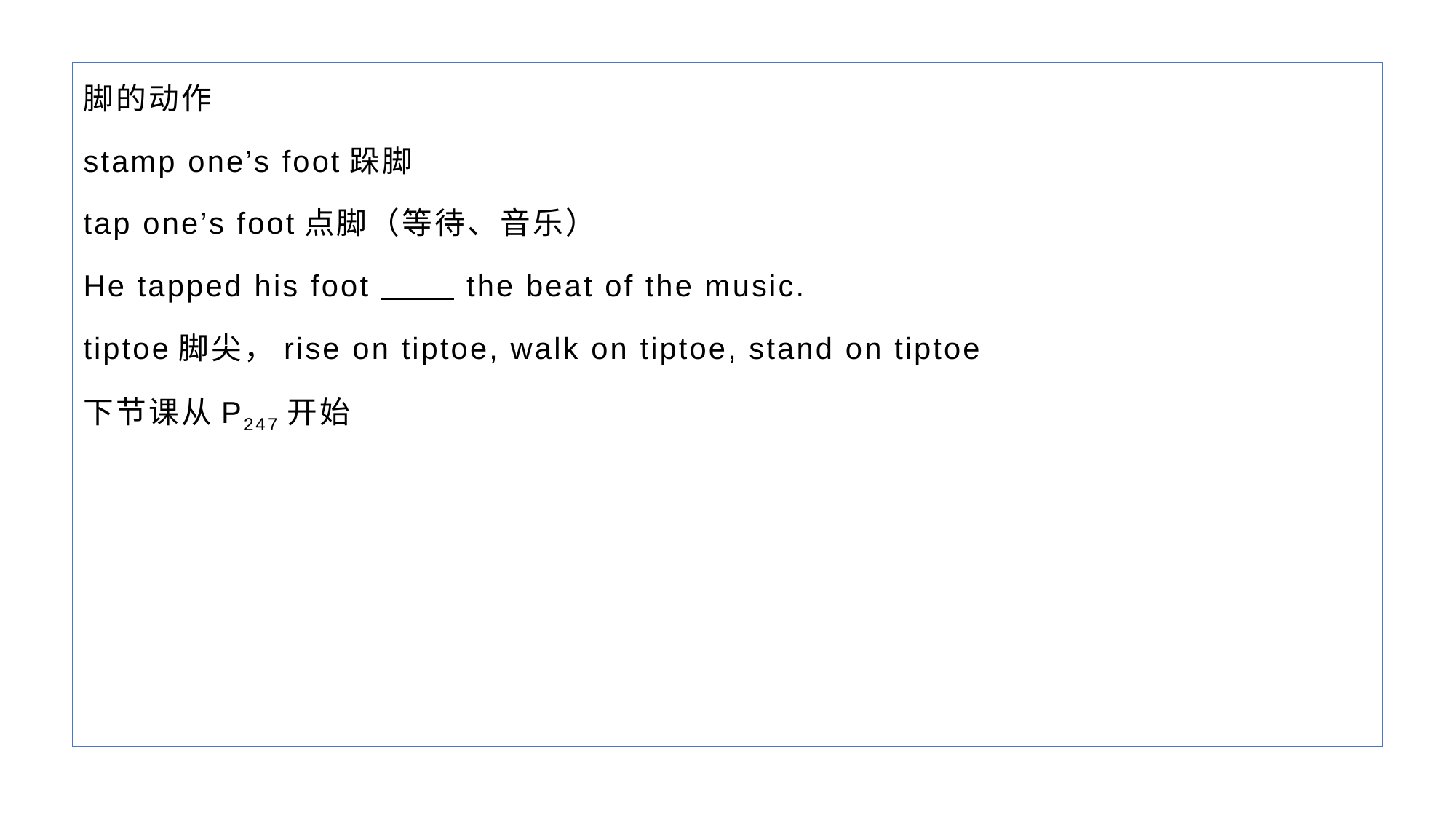

脚的动作
stamp one’s foot跺脚
tap one’s foot点脚（等待、音乐）
He tapped his foot         the beat of the music.
tiptoe脚尖，rise on tiptoe, walk on tiptoe, stand on tiptoe
下节课从P247开始